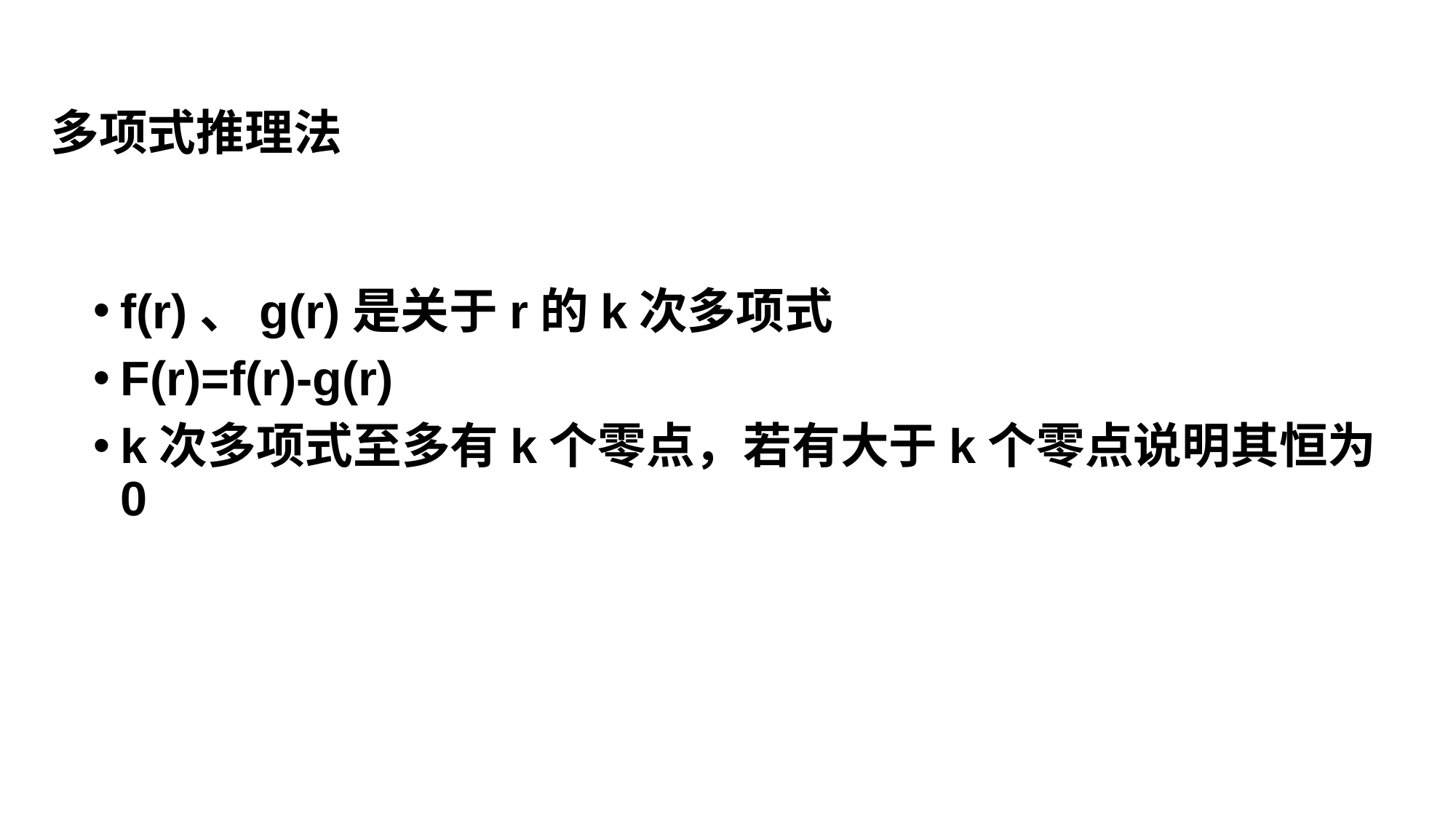

# 多项式推理法
f(r)、g(r)是关于r的k次多项式
F(r)=f(r)-g(r)
k次多项式至多有k个零点，若有大于k个零点说明其恒为0